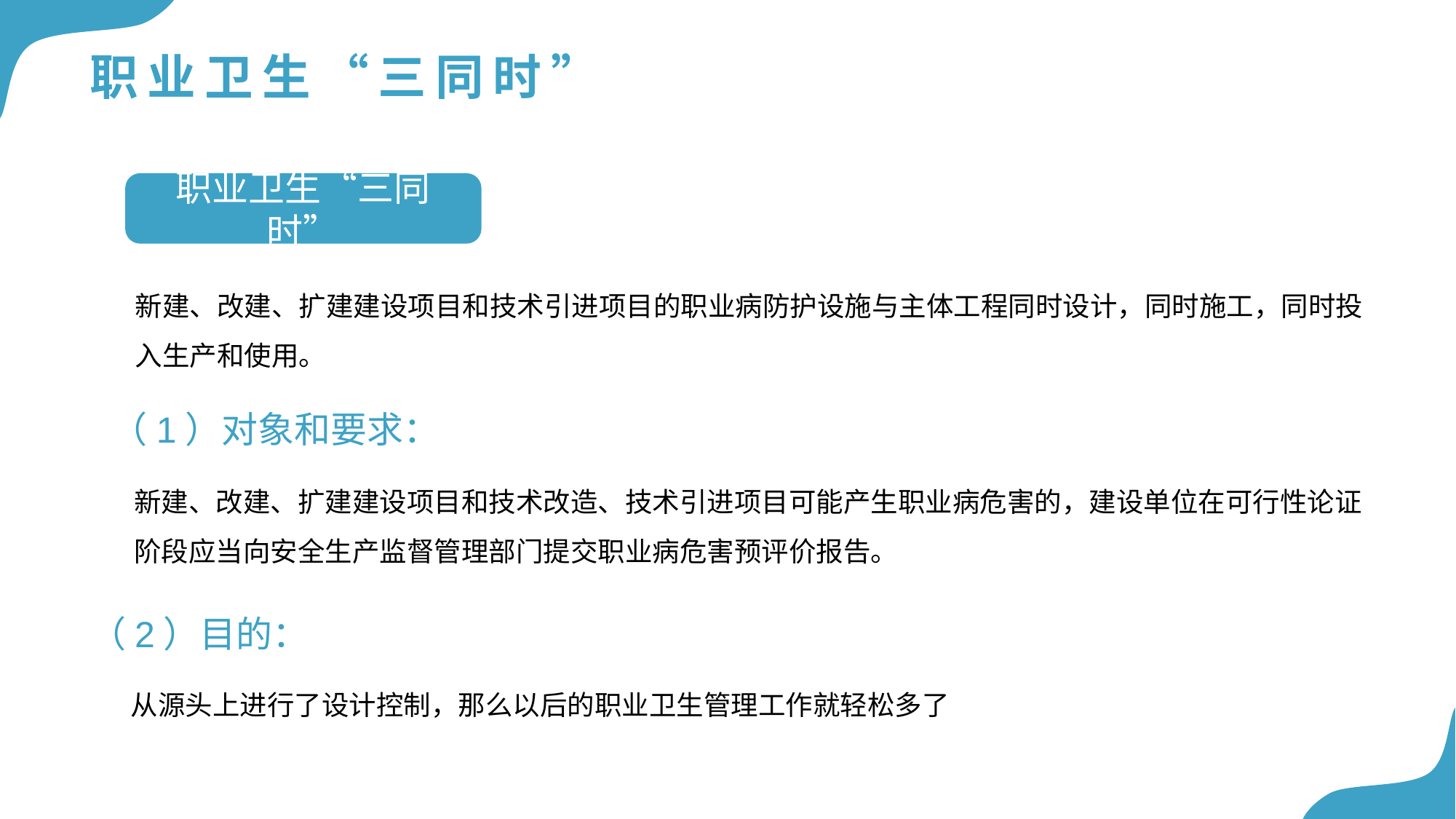

# 职业卫生“三同时”
职业卫生“三同时”
新建、改建、扩建建设项目和技术引进项目的职业病防护设施与主体工程同时设计，同时施工，同时投入生产和使用。
（1）对象和要求：
新建、改建、扩建建设项目和技术改造、技术引进项目可能产生职业病危害的，建设单位在可行性论证阶段应当向安全生产监督管理部门提交职业病危害预评价报告。
（2）目的：
从源头上进行了设计控制，那么以后的职业卫生管理工作就轻松多了